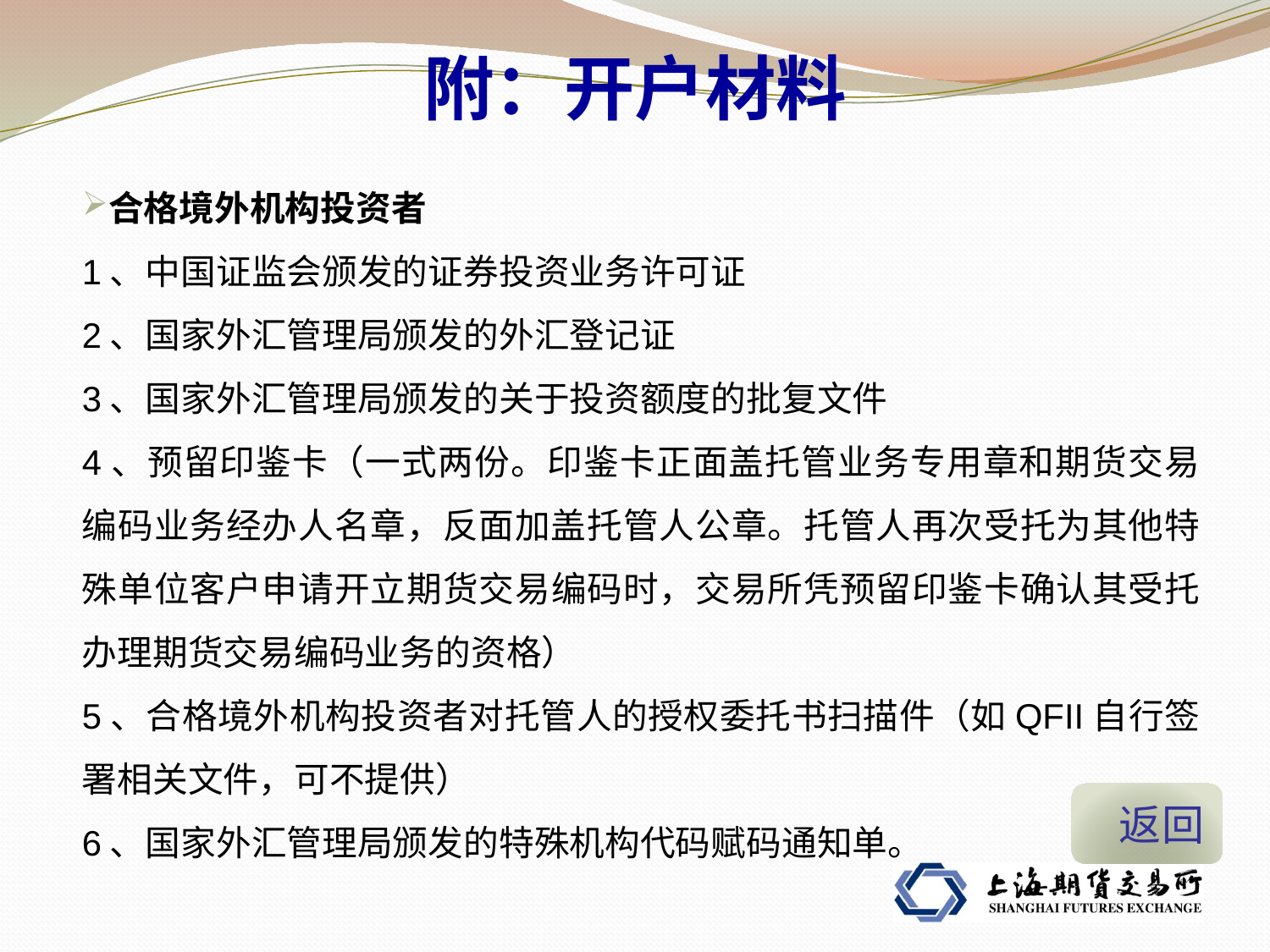

附：开户材料
合格境外机构投资者
1、中国证监会颁发的证券投资业务许可证
2、国家外汇管理局颁发的外汇登记证
3、国家外汇管理局颁发的关于投资额度的批复文件
4、预留印鉴卡（一式两份。印鉴卡正面盖托管业务专用章和期货交易编码业务经办人名章，反面加盖托管人公章。托管人再次受托为其他特殊单位客户申请开立期货交易编码时，交易所凭预留印鉴卡确认其受托办理期货交易编码业务的资格）
5、合格境外机构投资者对托管人的授权委托书扫描件（如QFII自行签署相关文件，可不提供）
6、国家外汇管理局颁发的特殊机构代码赋码通知单。

  返回